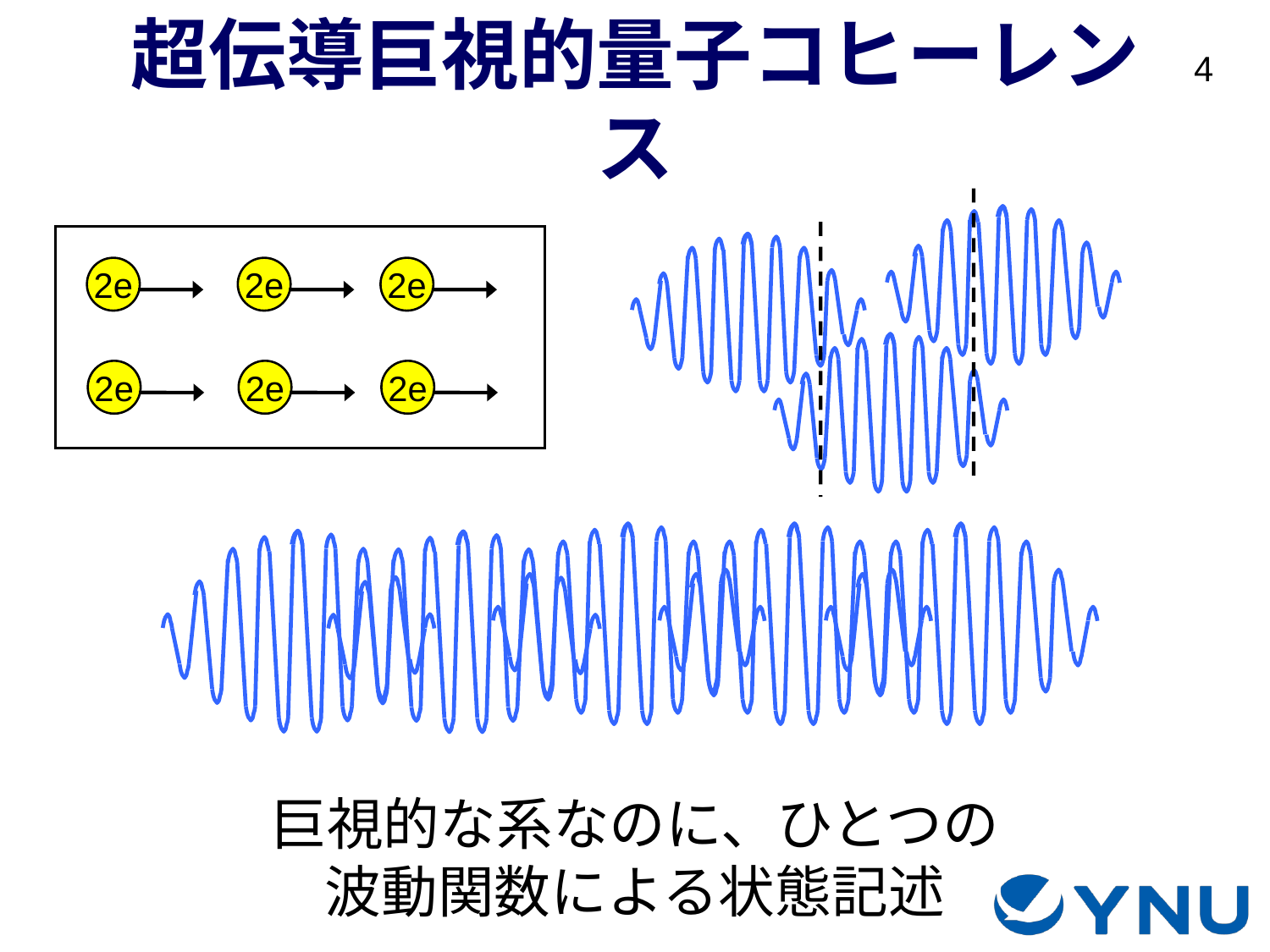

# 超伝導巨視的量子コヒーレンス

2e
2e
2e

2e
2e
2e

巨視的な系なのに、ひとつの
波動関数による状態記述